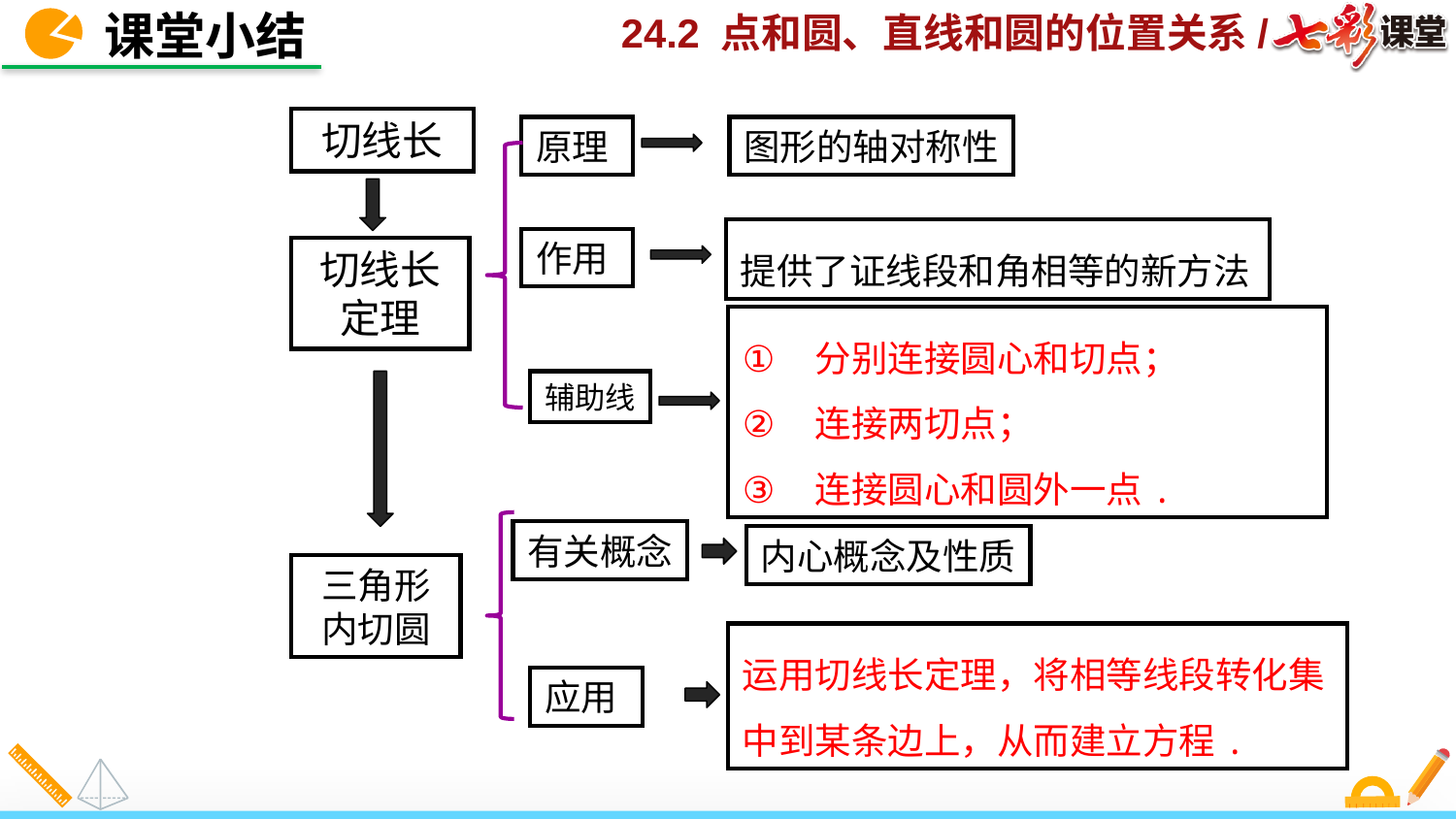

课堂小结

切线长
原理
图形的轴对称性

提供了证线段和角相等的新方法
作用
切线长定理

分别连接圆心和切点；
连接两切点；
连接圆心和圆外一点.

辅助线

有关概念
内心概念及性质

三角形内切圆
运用切线长定理，将相等线段转化集中到某条边上，从而建立方程.
应用